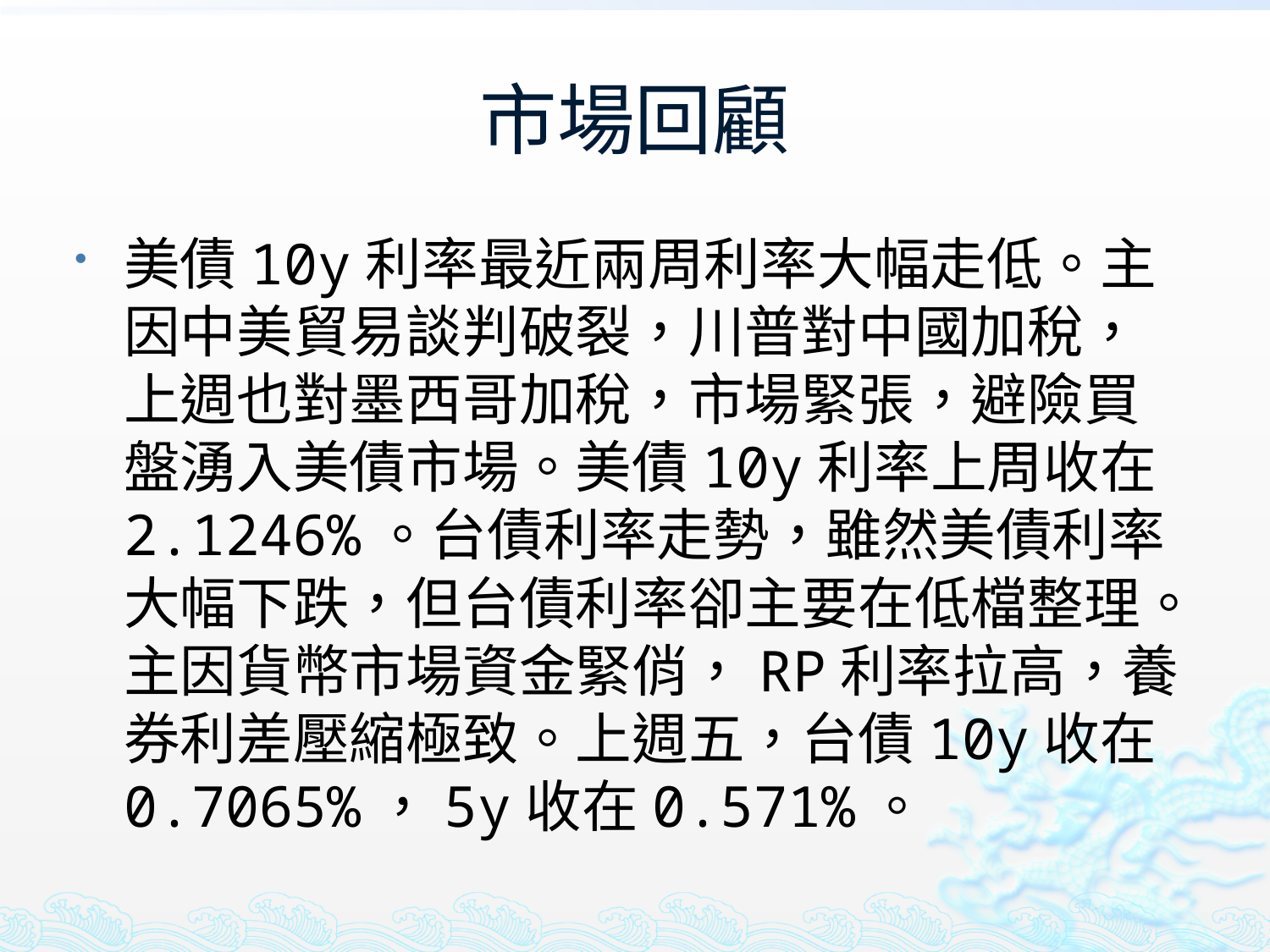

# 市場回顧
美債10y利率最近兩周利率大幅走低。主因中美貿易談判破裂，川普對中國加稅，上週也對墨西哥加稅，市場緊張，避險買盤湧入美債市場。美債10y利率上周收在2.1246%。台債利率走勢，雖然美債利率大幅下跌，但台債利率卻主要在低檔整理。主因貨幣市場資金緊俏，RP利率拉高，養券利差壓縮極致。上週五，台債10y收在0.7065%，5y收在0.571%。